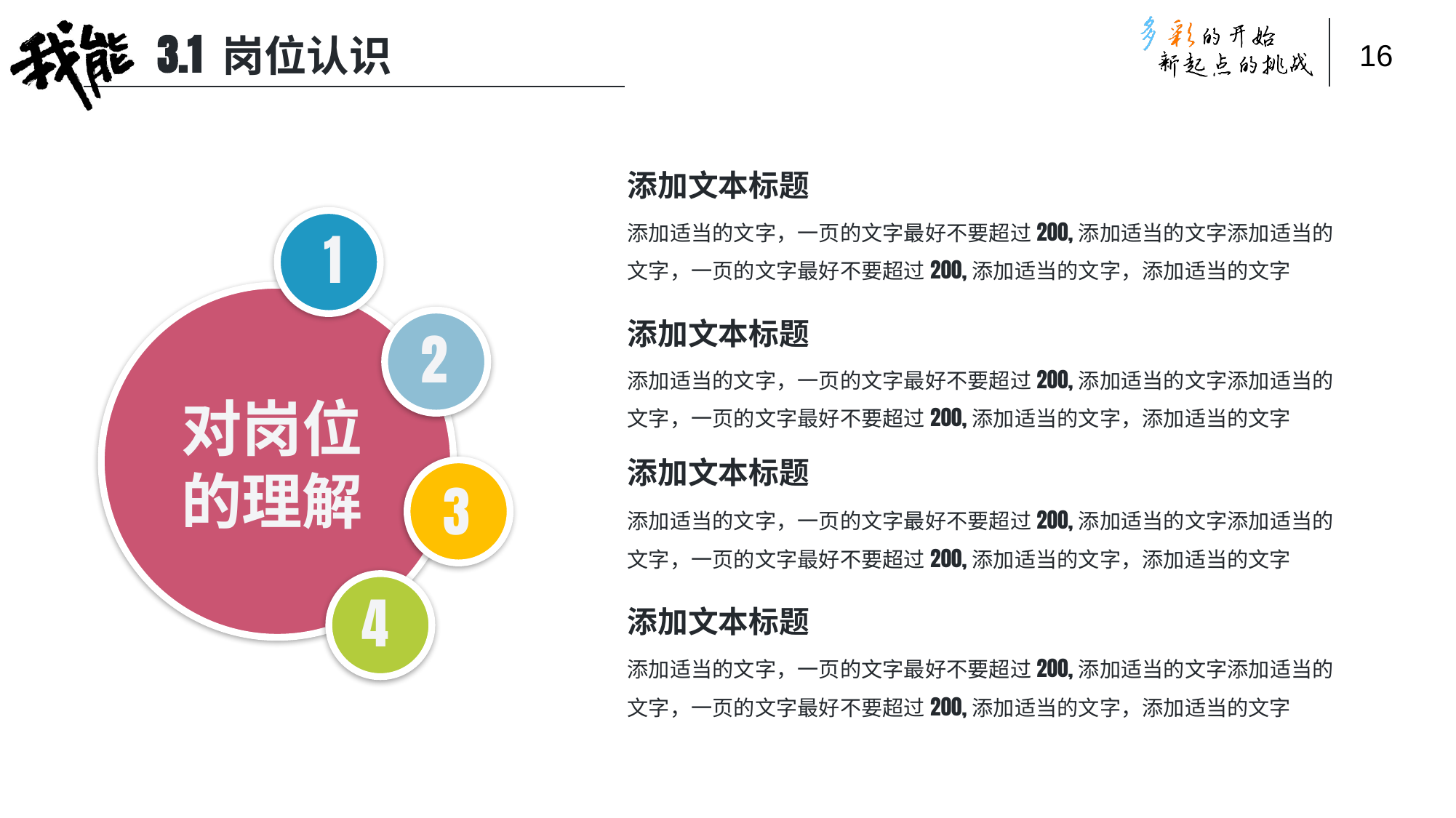

3.1 岗位认识
添加文本标题
添加适当的文字，一页的文字最好不要超过200,添加适当的文字添加适当的文字，一页的文字最好不要超过200,添加适当的文字，添加适当的文字

1

对岗位的理解
添加文本标题

2
添加适当的文字，一页的文字最好不要超过200,添加适当的文字添加适当的文字，一页的文字最好不要超过200,添加适当的文字，添加适当的文字
添加文本标题

3
添加适当的文字，一页的文字最好不要超过200,添加适当的文字添加适当的文字，一页的文字最好不要超过200,添加适当的文字，添加适当的文字

4
添加文本标题
添加适当的文字，一页的文字最好不要超过200,添加适当的文字添加适当的文字，一页的文字最好不要超过200,添加适当的文字，添加适当的文字